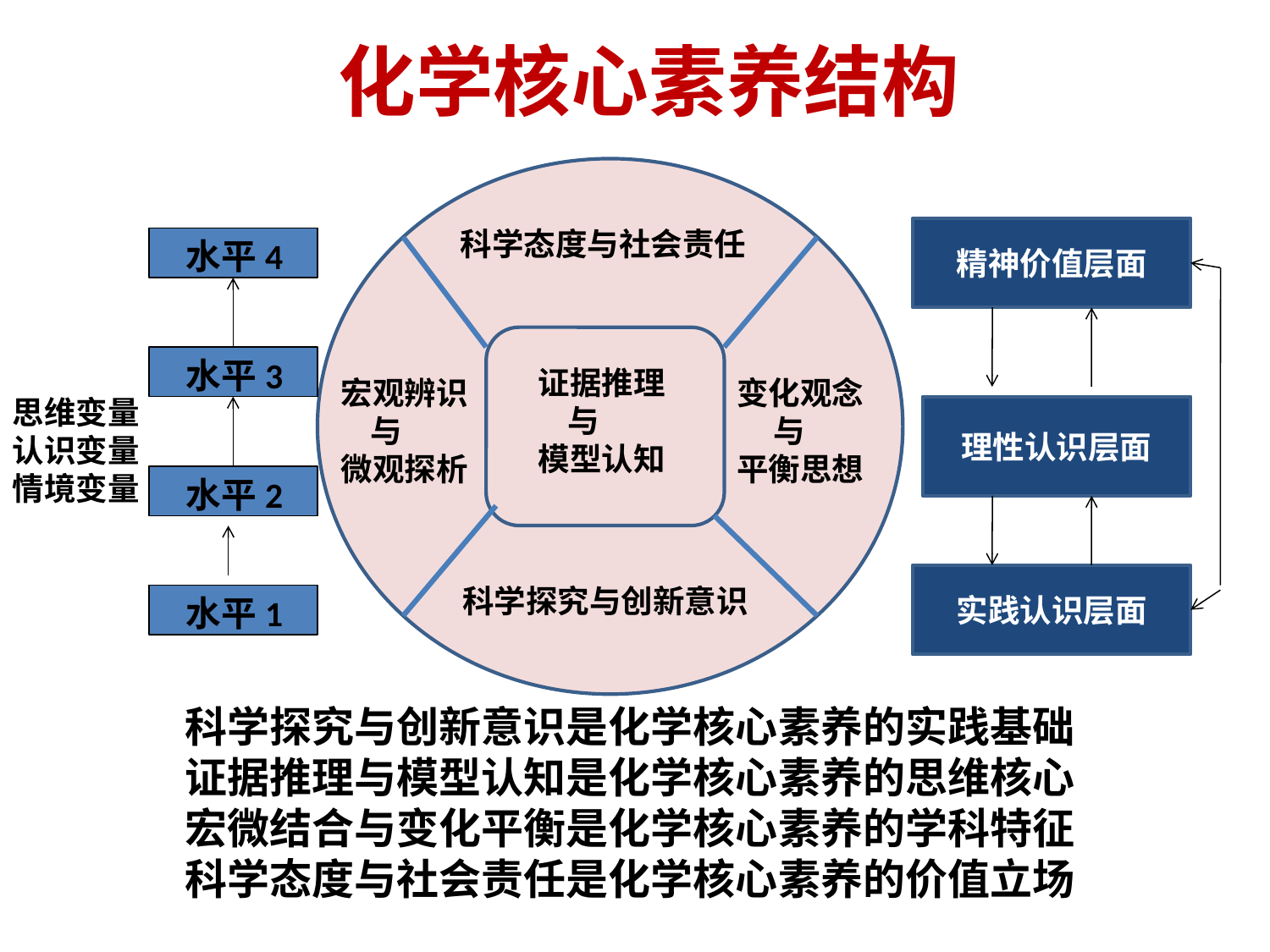

# 化学核心素养结构
实验探究
与
创新意识
科学态度与社会责任

精神价值层面

  水平4

  水平3

证据推理
   与
模型认知
宏观辨识
   与
微观探析

变化观念
    与
平衡思想
思维变量
认识变量
情境变量
理性认识层面
  水平2

实践认识层面

科学探究与创新意识

  水平1

科学探究与创新意识是化学核心素养的实践基础
证据推理与模型认知是化学核心素养的思维核心
宏微结合与变化平衡是化学核心素养的学科特征
科学态度与社会责任是化学核心素养的价值立场